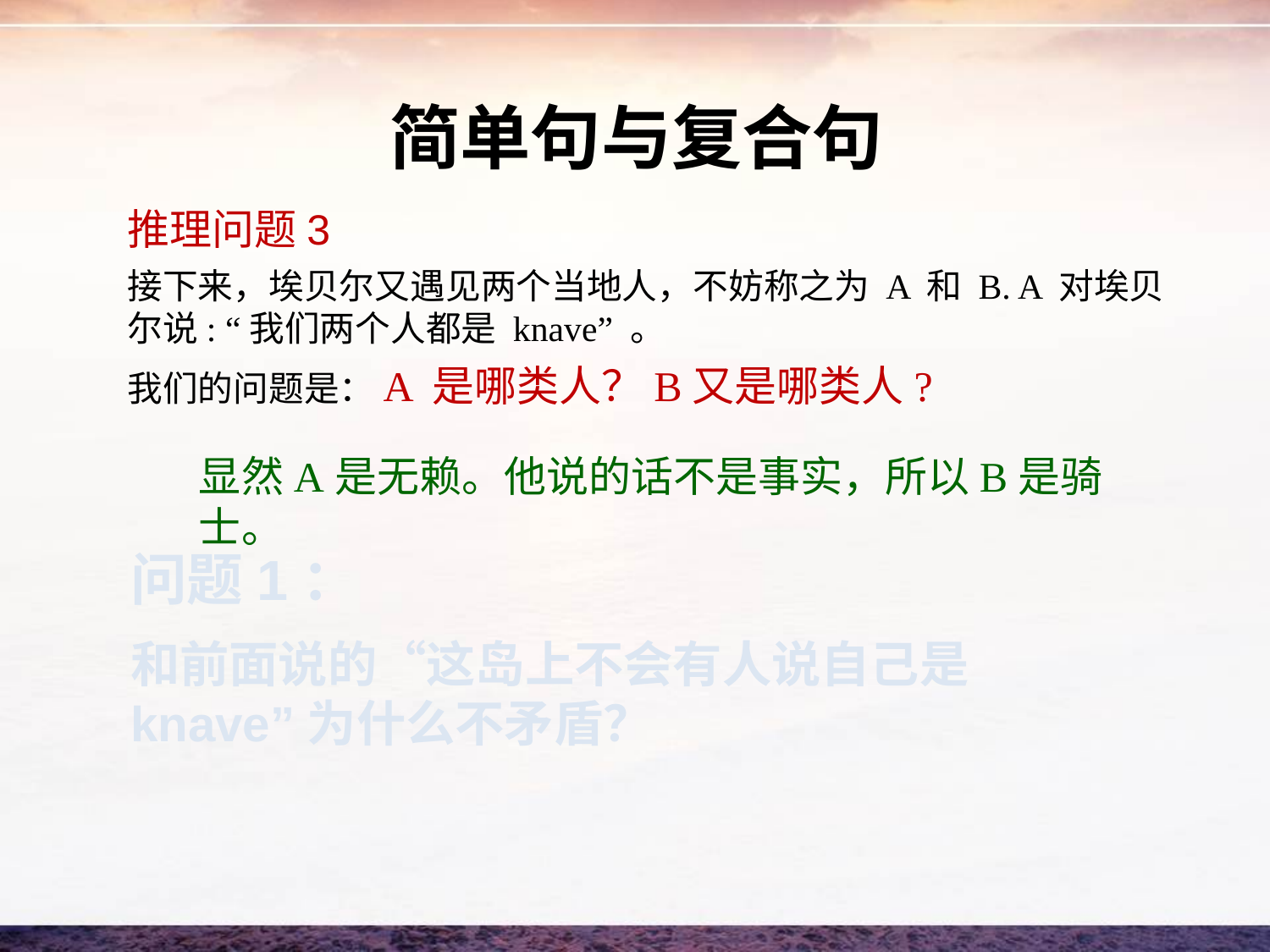

# 简单句与复合句
推理问题3
接下来，埃贝尔又遇见两个当地人，不妨称之为 A 和 B. A 对埃贝尔说: “我们两个人都是 knave” 。
我们的问题是：A 是哪类人？B又是哪类人?
显然A是无赖。他说的话不是事实，所以B是骑士。
问题1：
和前面说的“这岛上不会有人说自己是knave”为什么不矛盾？